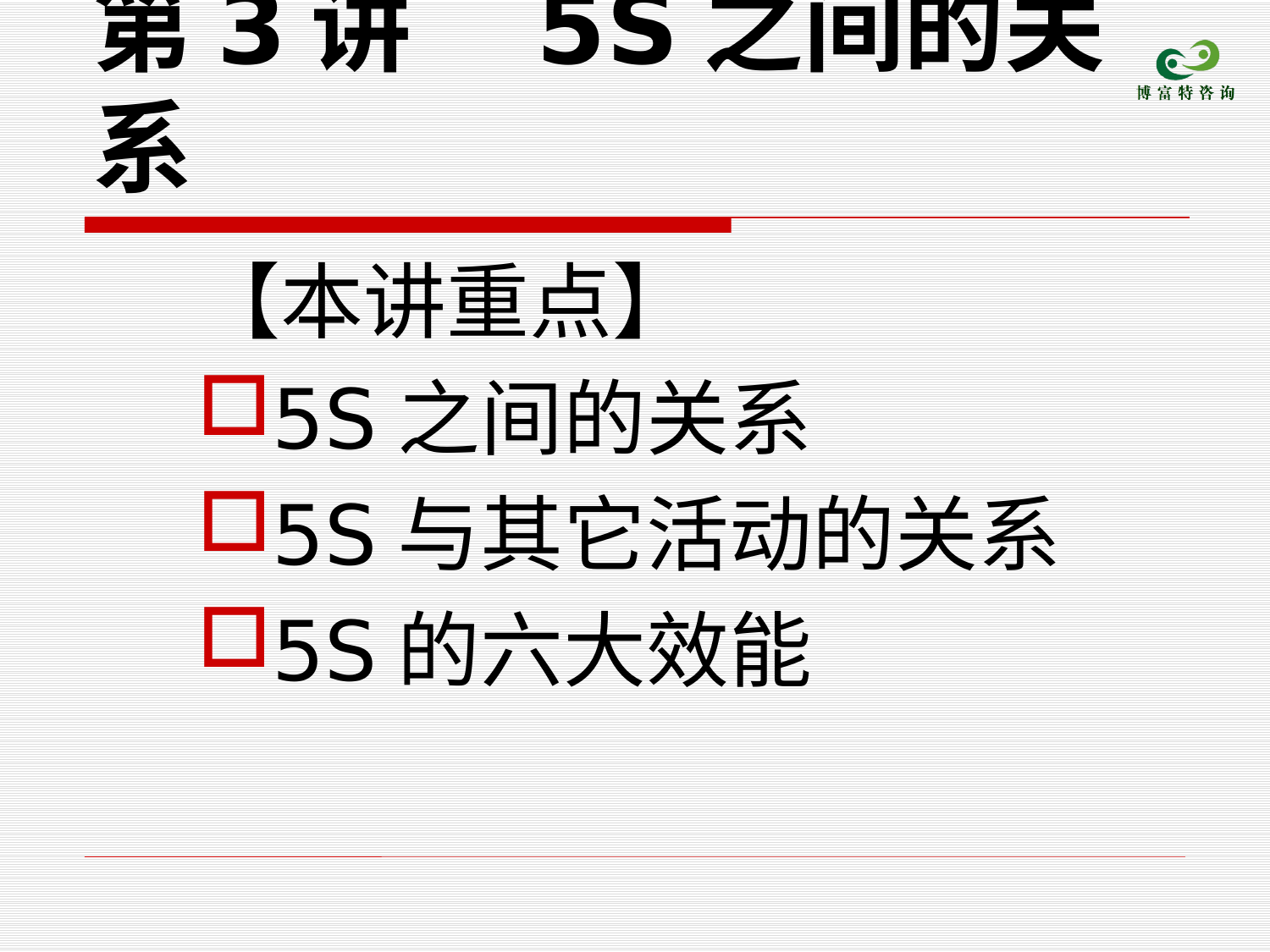

# 第3讲　5S之间的关系
【本讲重点】
5S之间的关系
5S与其它活动的关系
5S的六大效能
69